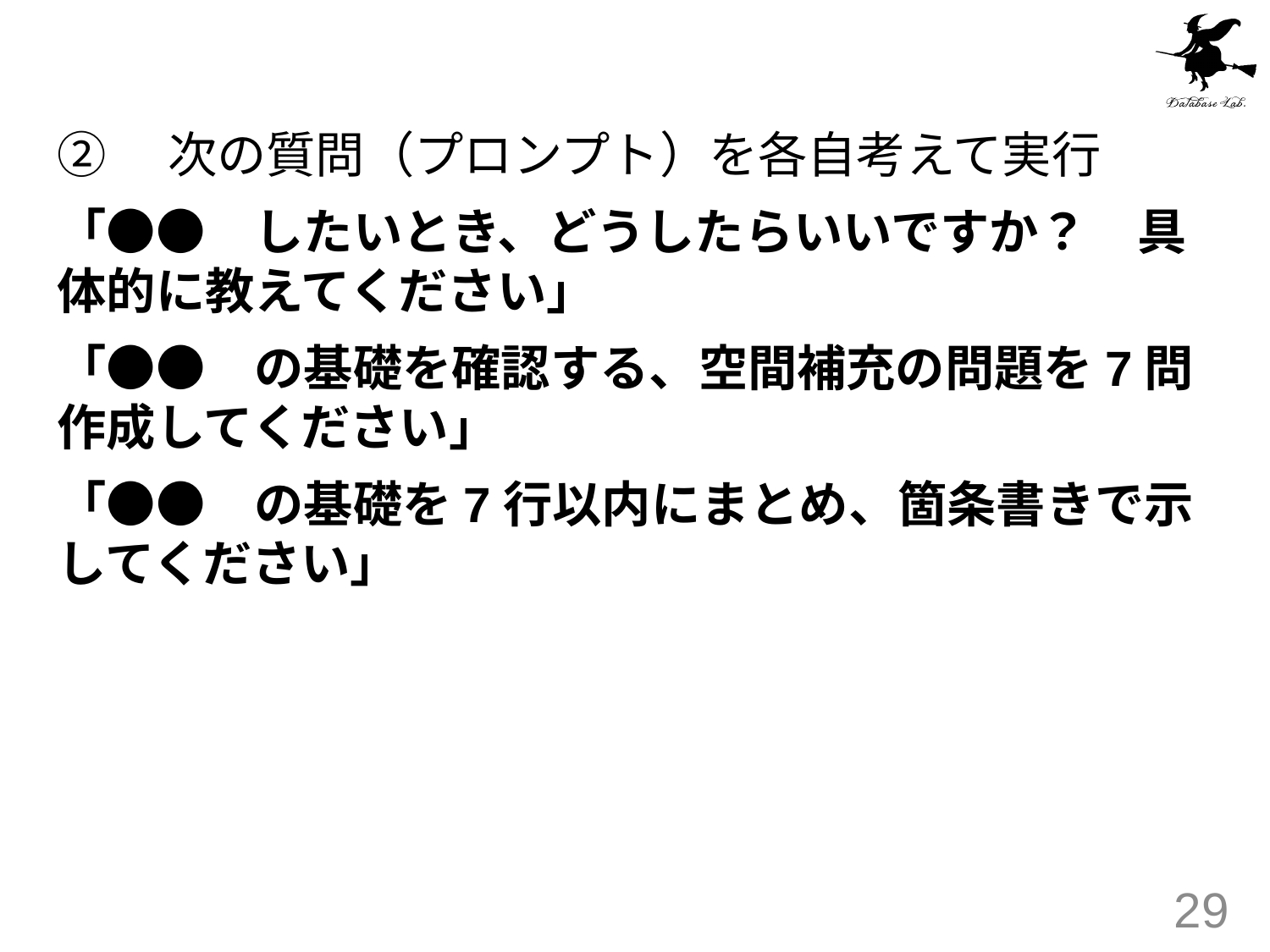

#
②　次の質問（プロンプト）を各自考えて実行
「●●　したいとき、どうしたらいいですか？　具体的に教えてください」
「●●　の基礎を確認する、空間補充の問題を7問作成してください」
「●●　の基礎を7行以内にまとめ、箇条書きで示してください」
29